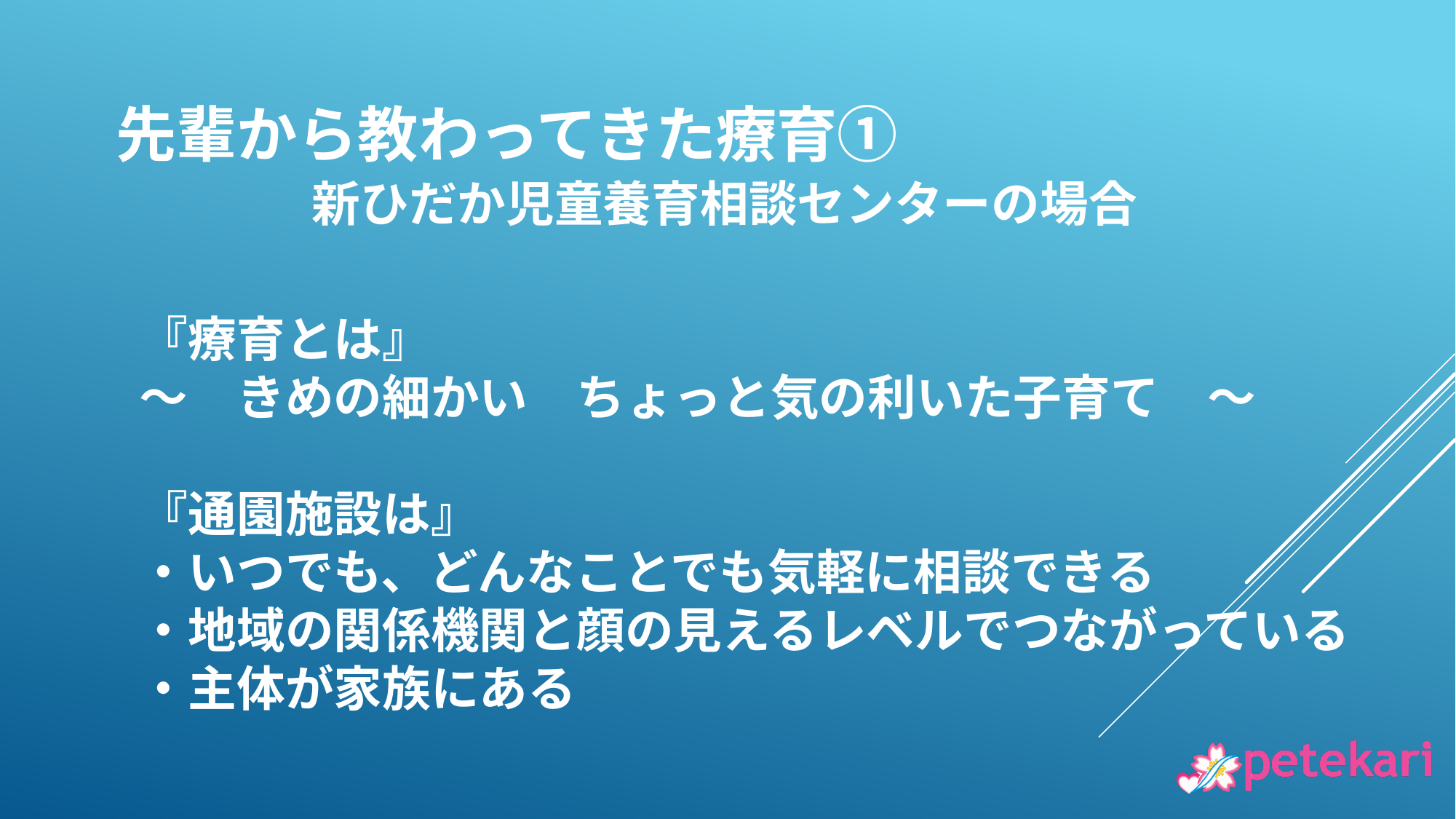

先輩から教わってきた療育①
新ひだか児童養育相談センターの場合
『療育とは』
～　きめの細かい　ちょっと気の利いた子育て　～

『通園施設は』
・いつでも、どんなことでも気軽に相談できる
・地域の関係機関と顔の見えるレベルでつながっている
・主体が家族にある